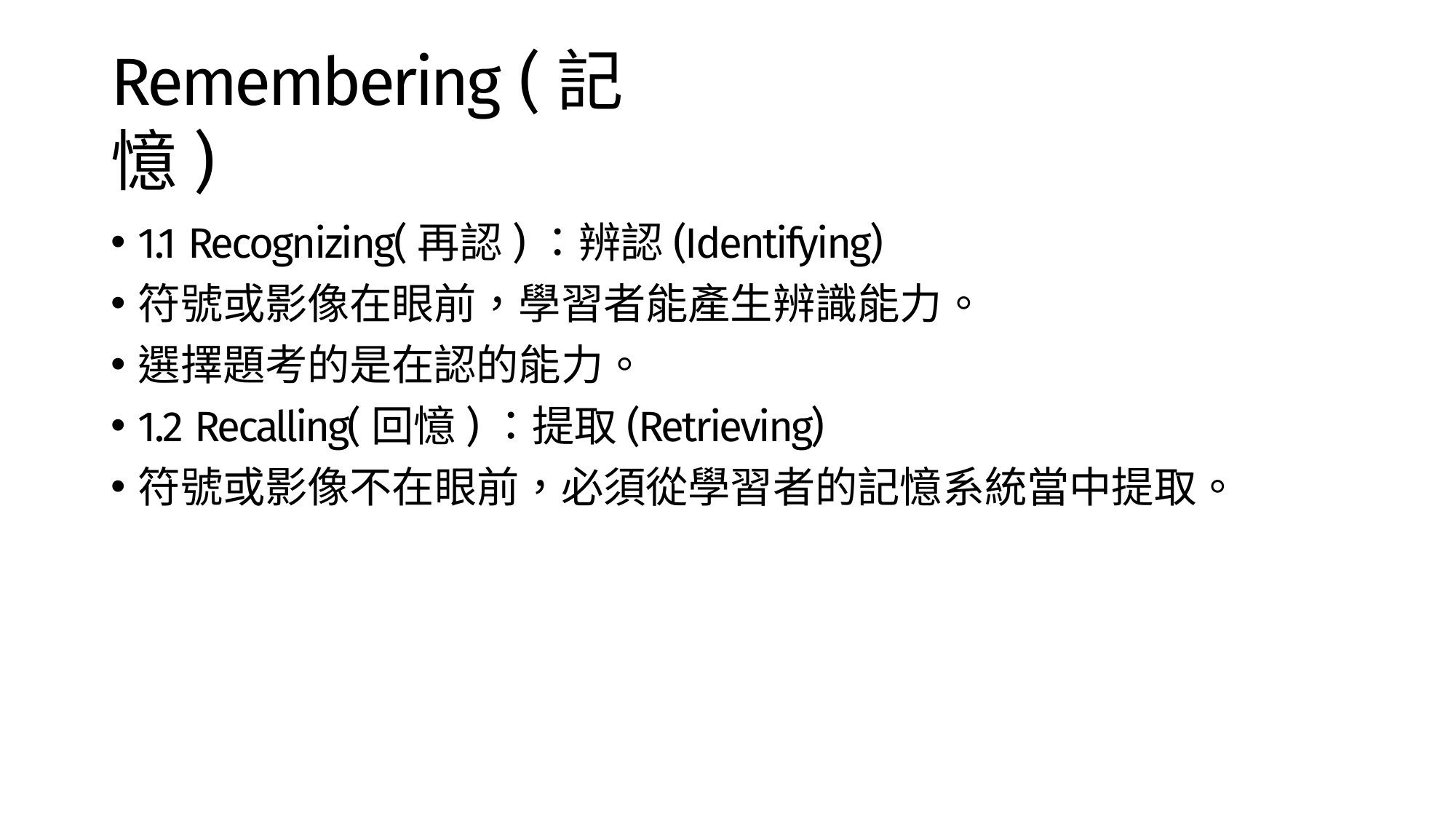

# Remembering (記憶)
1.1 Recognizing(再認)：辨認(Identifying)
符號或影像在眼前，學習者能產生辨識能力。
選擇題考的是在認的能力。
1.2 Recalling(回憶)：提取(Retrieving)
符號或影像不在眼前，必須從學習者的記憶系統當中提取。